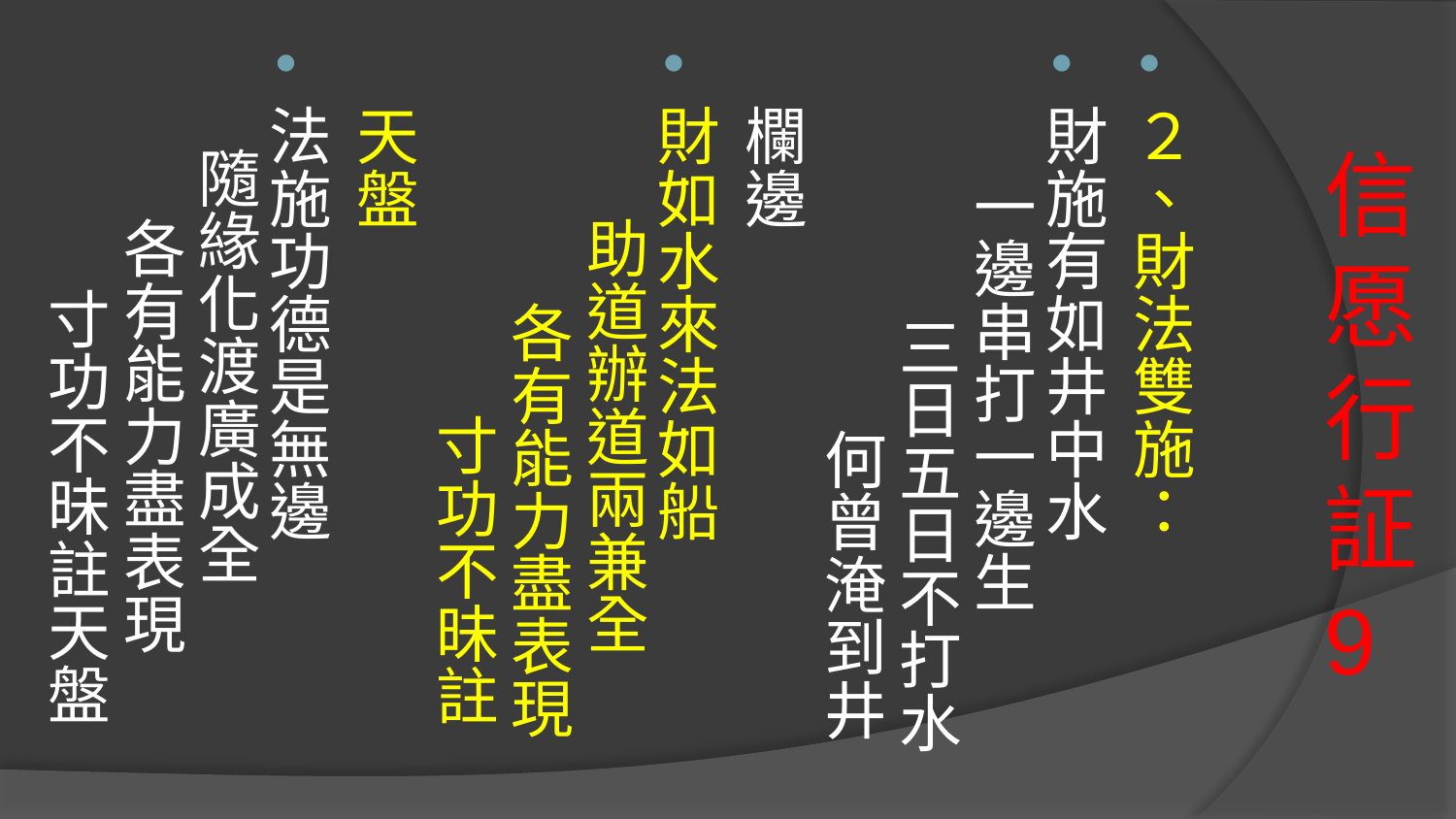

２、財法雙施：
財施有如井中水                      一邊串打一邊生                           三日五日不打水                         何曾淹到井欄邊
財如水來法如船                         助道辦道兩兼全                       各有能力盡表現                         寸功不昧註天盤
法施功德是無邊                    隨緣化渡廣成全                      各有能力盡表現                      寸功不昧註天盤
# 信愿行証 9